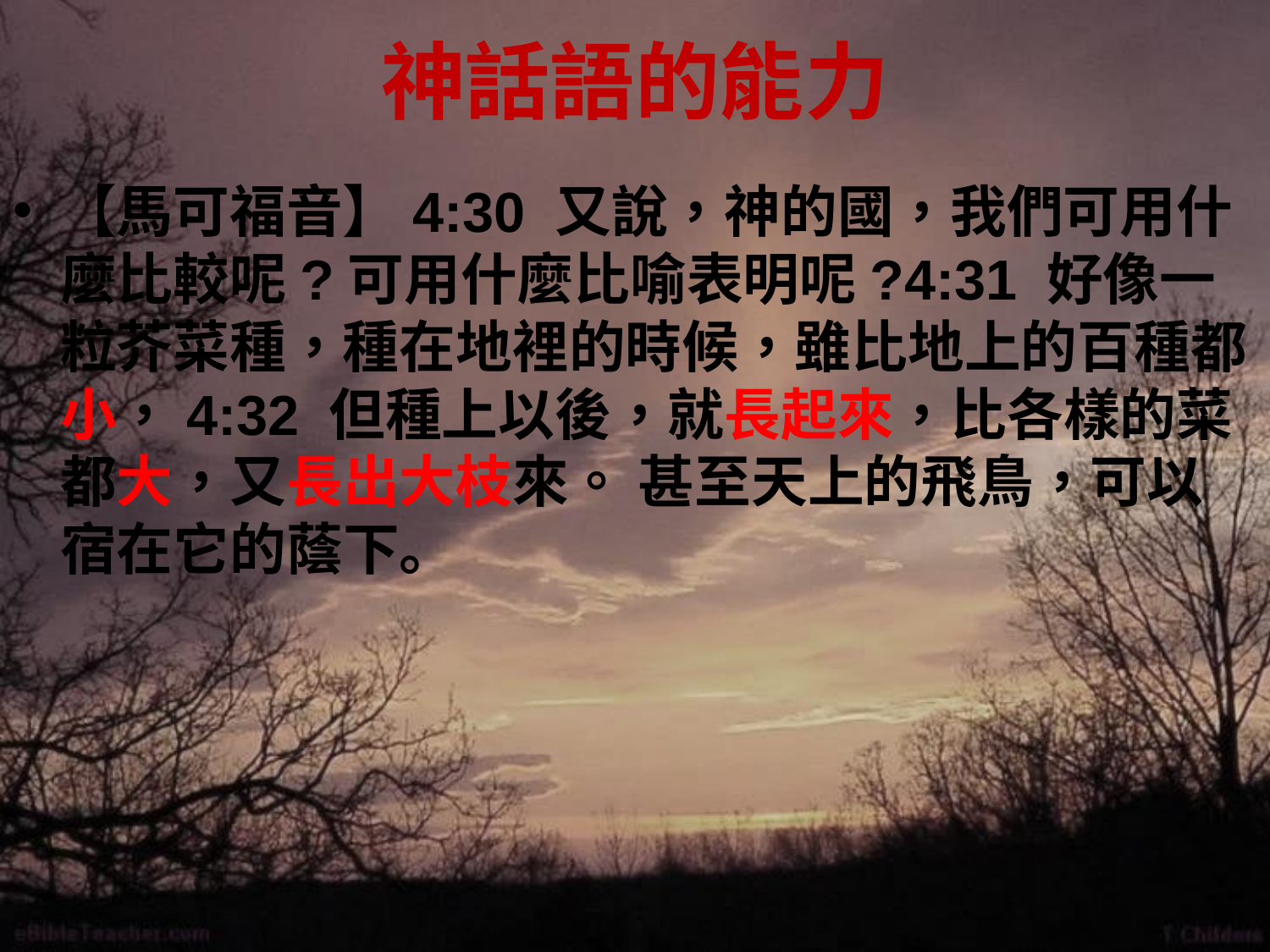

# 神話語的能力
【馬可福音】4:30 又說，神的國，我們可用什麼比較呢?可用什麼比喻表明呢?4:31 好像一粒芥菜種，種在地裡的時候，雖比地上的百種都小，4:32 但種上以後，就長起來，比各樣的菜都大，又長出大枝來。 甚至天上的飛鳥，可以宿在它的蔭下。